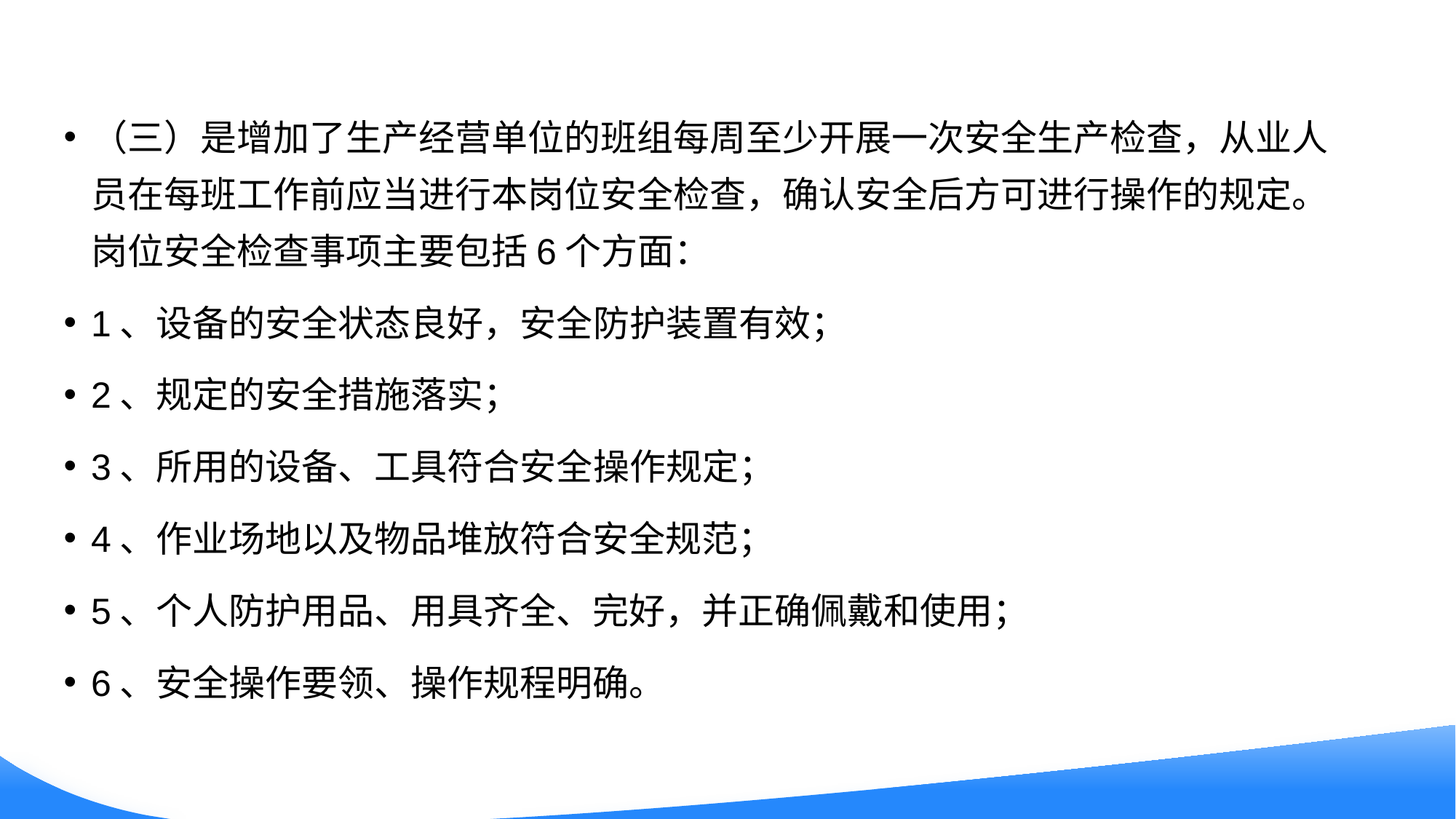

#
（三）是增加了生产经营单位的班组每周至少开展一次安全生产检查，从业人员在每班工作前应当进行本岗位安全检查，确认安全后方可进行操作的规定。岗位安全检查事项主要包括6个方面：
1、设备的安全状态良好，安全防护装置有效；
2、规定的安全措施落实；
3、所用的设备、工具符合安全操作规定；
4、作业场地以及物品堆放符合安全规范；
5、个人防护用品、用具齐全、完好，并正确佩戴和使用；
6、安全操作要领、操作规程明确。